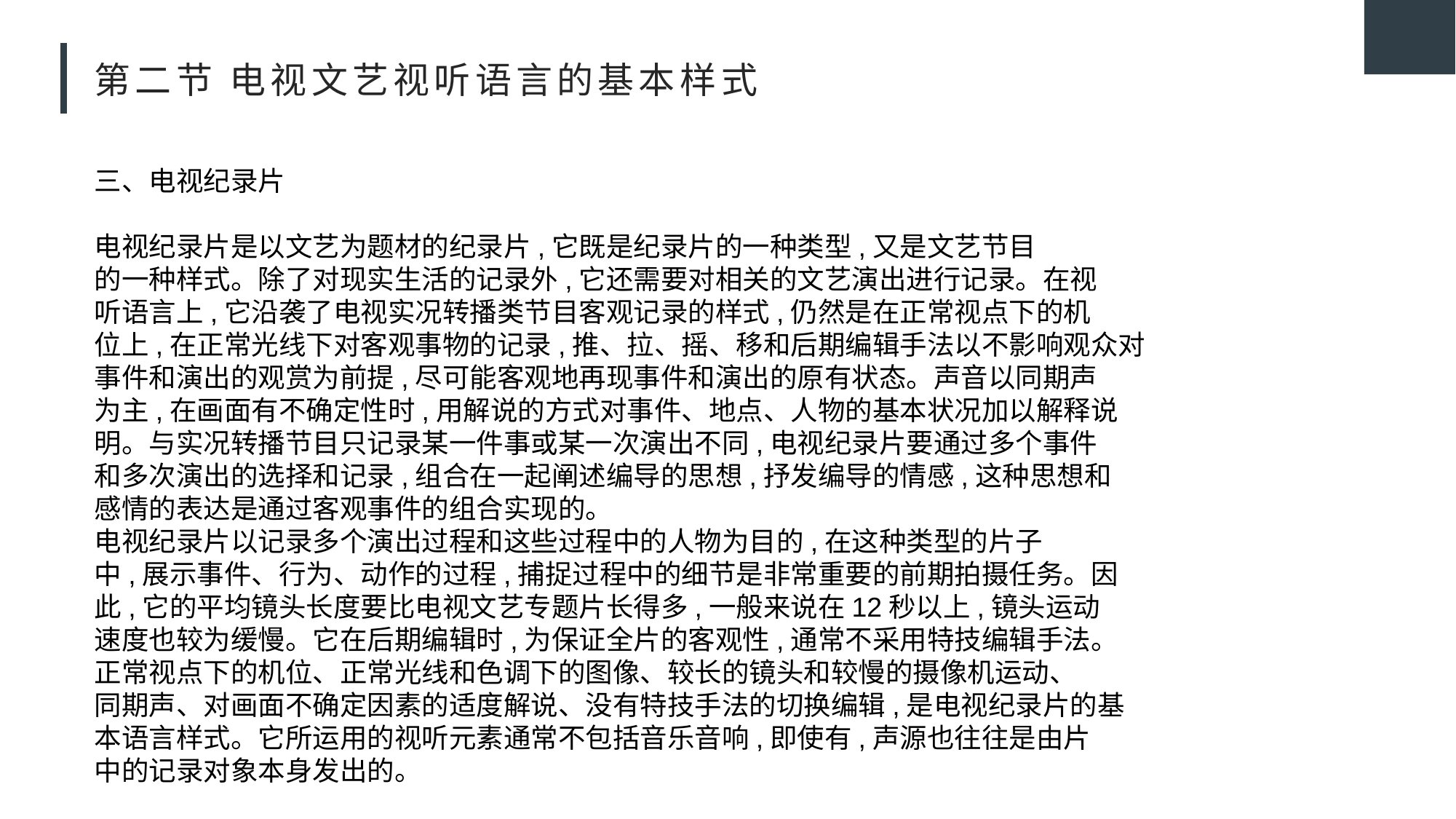

# 第二节 电视文艺视听语言的基本样式
三、电视纪录片

电视纪录片是以文艺为题材的纪录片,它既是纪录片的一种类型,又是文艺节目
的一种样式。除了对现实生活的记录外,它还需要对相关的文艺演出进行记录。在视
听语言上,它沿袭了电视实况转播类节目客观记录的样式,仍然是在正常视点下的机
位上,在正常光线下对客观事物的记录,推、拉、摇、移和后期编辑手法以不影响观众对
事件和演出的观赏为前提,尽可能客观地再现事件和演出的原有状态。声音以同期声
为主,在画面有不确定性时,用解说的方式对事件、地点、人物的基本状况加以解释说
明。与实况转播节目只记录某一件事或某一次演出不同,电视纪录片要通过多个事件
和多次演出的选择和记录,组合在一起阐述编导的思想,抒发编导的情感,这种思想和
感情的表达是通过客观事件的组合实现的。
电视纪录片以记录多个演出过程和这些过程中的人物为目的,在这种类型的片子
中,展示事件、行为、动作的过程,捕捉过程中的细节是非常重要的前期拍摄任务。因
此,它的平均镜头长度要比电视文艺专题片长得多,一般来说在12秒以上,镜头运动
速度也较为缓慢。它在后期编辑时,为保证全片的客观性,通常不采用特技编辑手法。
正常视点下的机位、正常光线和色调下的图像、较长的镜头和较慢的摄像机运动、
同期声、对画面不确定因素的适度解说、没有特技手法的切换编辑,是电视纪录片的基
本语言样式。它所运用的视听元素通常不包括音乐音响,即使有,声源也往往是由片
中的记录对象本身发出的。